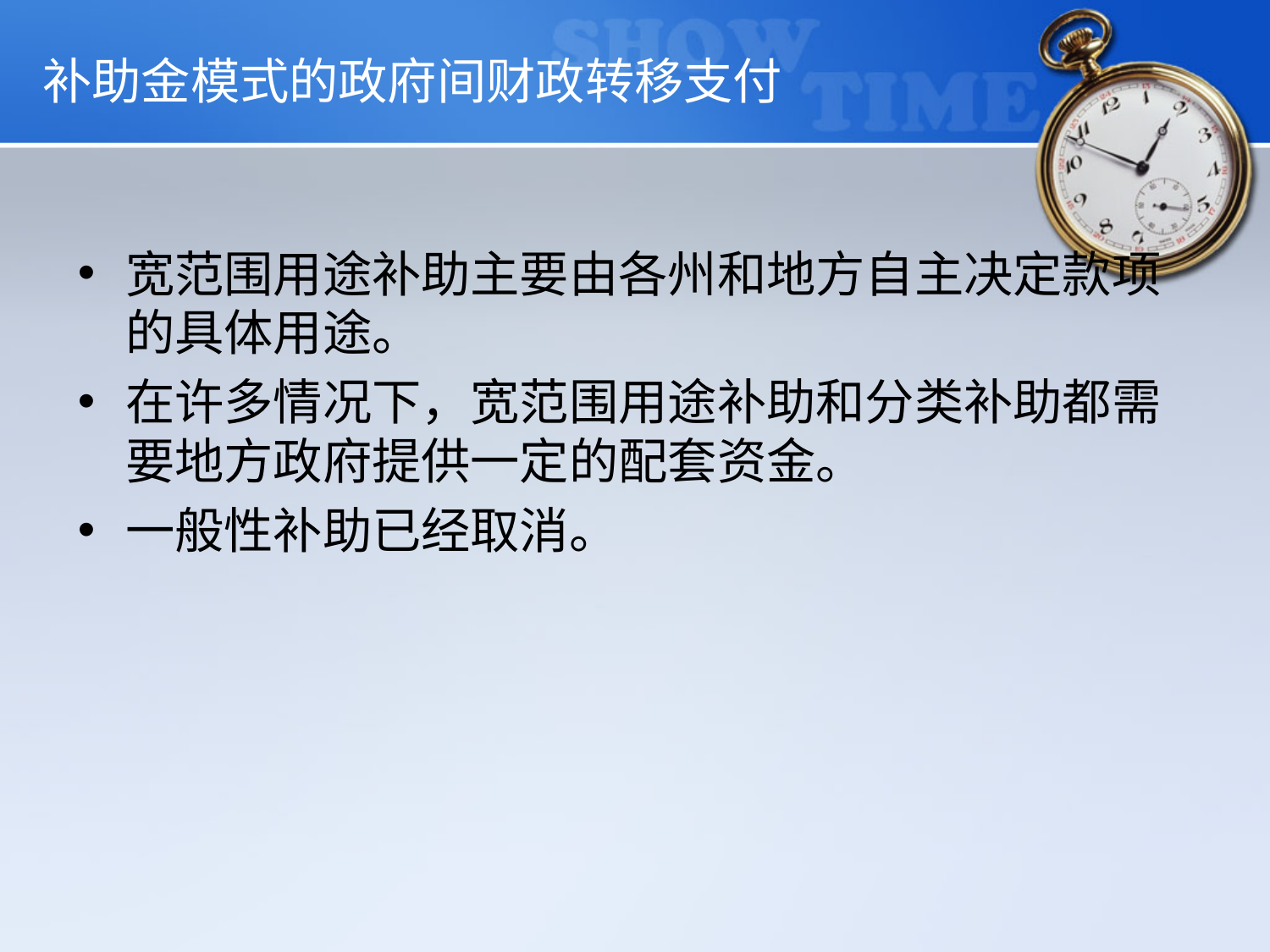

# 补助金模式的政府间财政转移支付
宽范围用途补助主要由各州和地方自主决定款项的具体用途。
在许多情况下，宽范围用途补助和分类补助都需要地方政府提供一定的配套资金。
一般性补助已经取消。